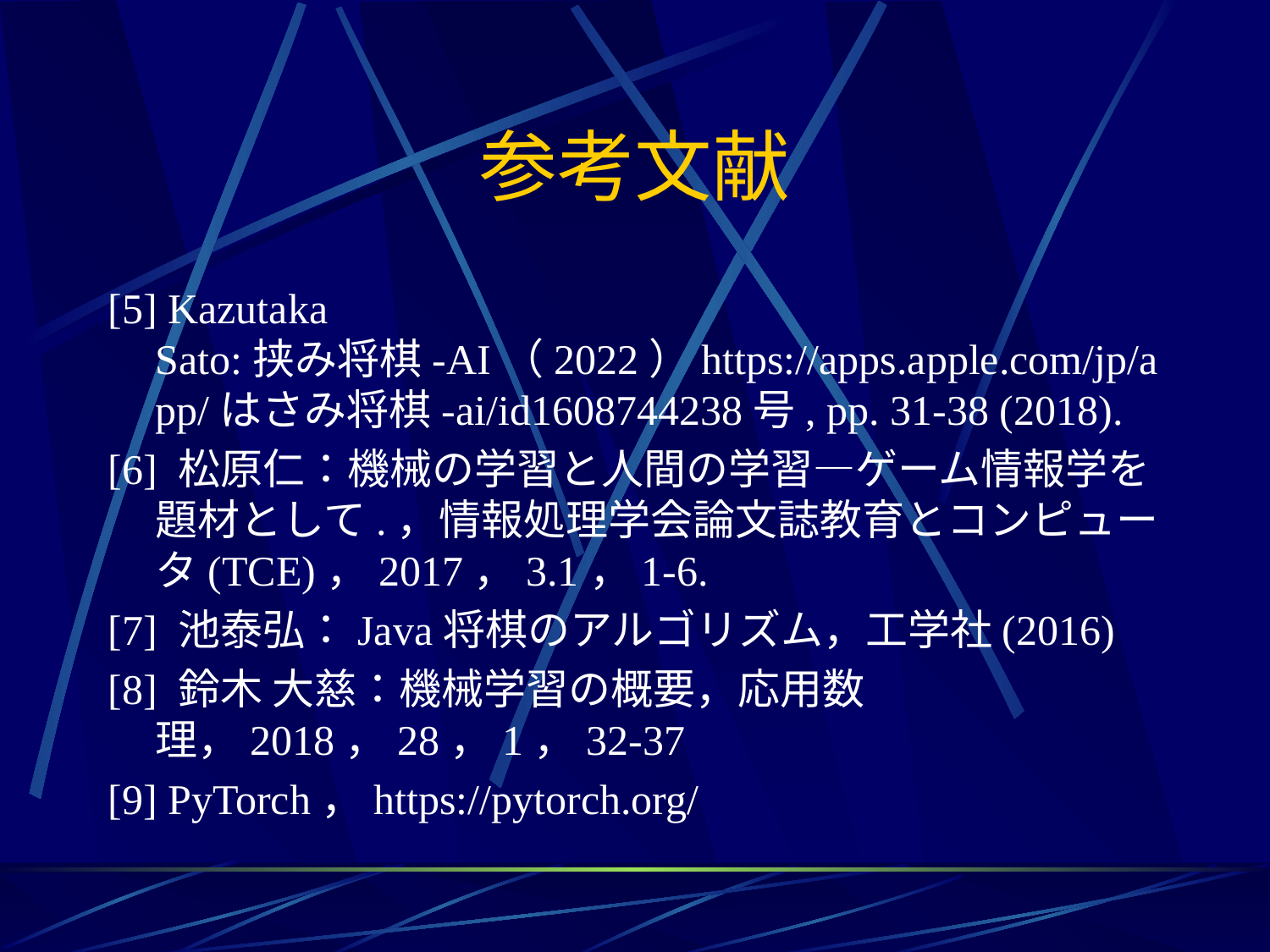

# 参考文献
[5] Kazutaka Sato:挟み将棋-AI（2022）https://apps.apple.com/jp/app/はさみ将棋-ai/id1608744238号, pp. 31-38 (2018).
[6] 松原仁：機械の学習と人間の学習―ゲーム情報学を題材として.，情報処理学会論文誌教育とコンピュータ(TCE)，2017，3.1，1-6.
[7] 池泰弘：Java将棋のアルゴリズム，工学社(2016)
[8] 鈴木 大慈：機械学習の概要，応用数理，2018，28，1，32-37
[9] PyTorch，https://pytorch.org/